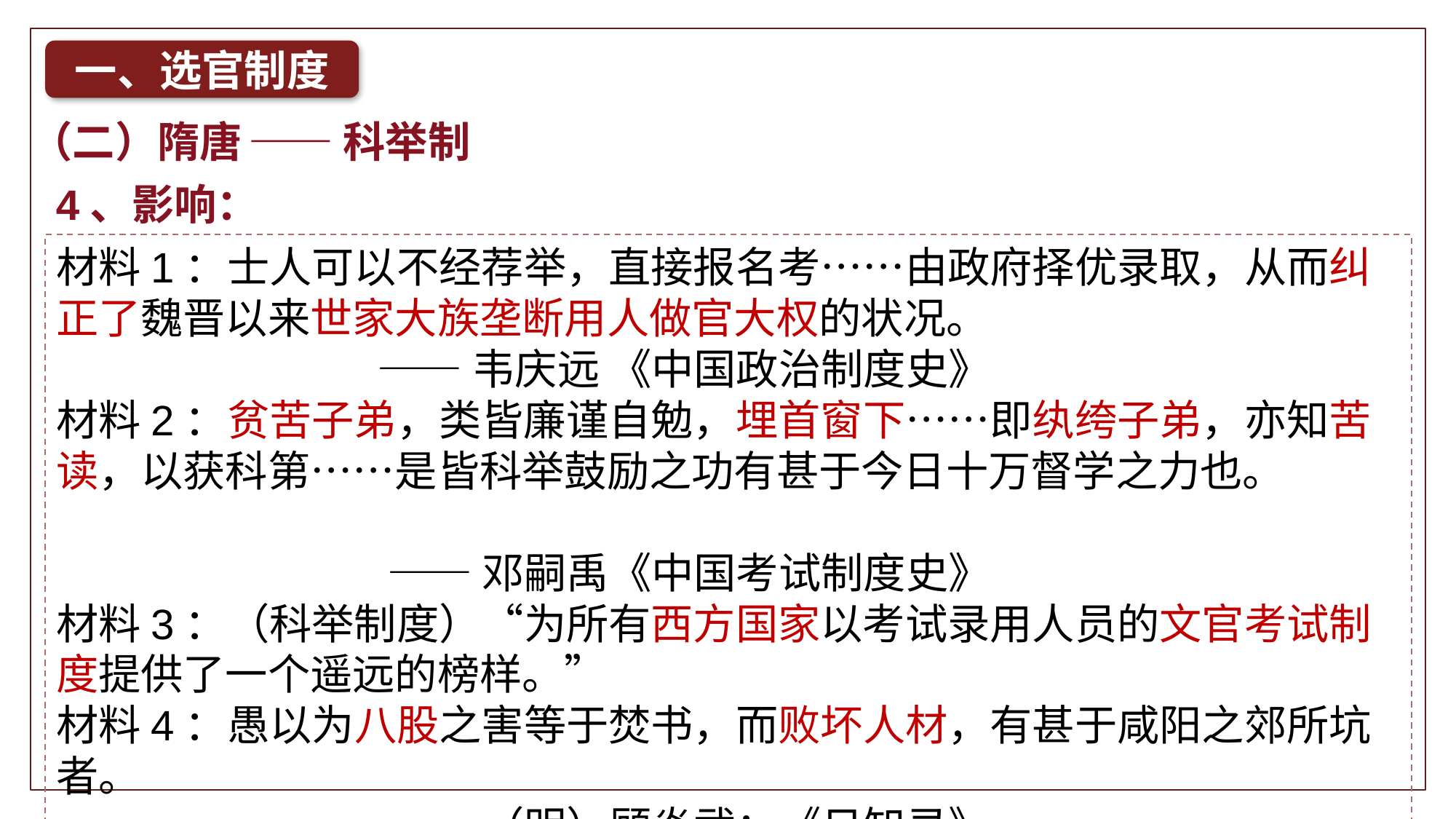

一、选官制度
（二）隋唐
——科举制
4、影响：
材料1：士人可以不经荐举，直接报名考……由政府择优录取，从而纠正了魏晋以来世家大族垄断用人做官大权的状况。
                                  ——韦庆远 《中国政治制度史》
材料2：贫苦子弟，类皆廉谨自勉，埋首窗下……即纨绔子弟，亦知苦读，以获科第……是皆科举鼓励之功有甚于今日十万督学之力也。
                                   ——邓嗣禹《中国考试制度史》
材料3：（科举制度）“为所有西方国家以考试录用人员的文官考试制度提供了一个遥远的榜样。”
材料4：愚以为八股之害等于焚书，而败坏人材，有甚于咸阳之郊所坑者。
                                   ——（明）顾炎武：《日知录》